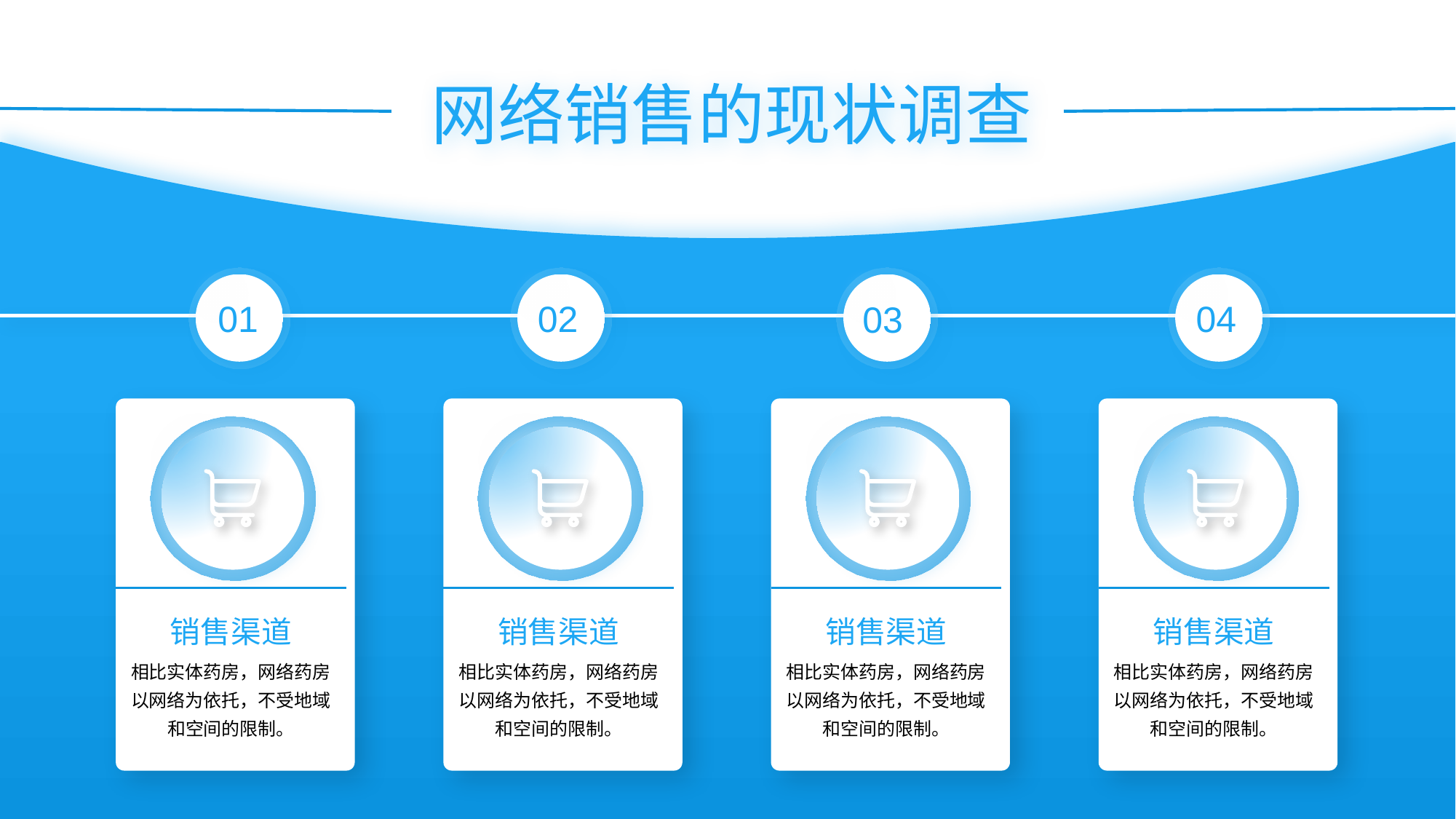

网络销售的现状调查

01

02

03

04

销售渠道
销售渠道
销售渠道
销售渠道
相比实体药房，网络药房以网络为依托，不受地域和空间的限制。
相比实体药房，网络药房以网络为依托，不受地域和空间的限制。
相比实体药房，网络药房以网络为依托，不受地域和空间的限制。
相比实体药房，网络药房以网络为依托，不受地域和空间的限制。